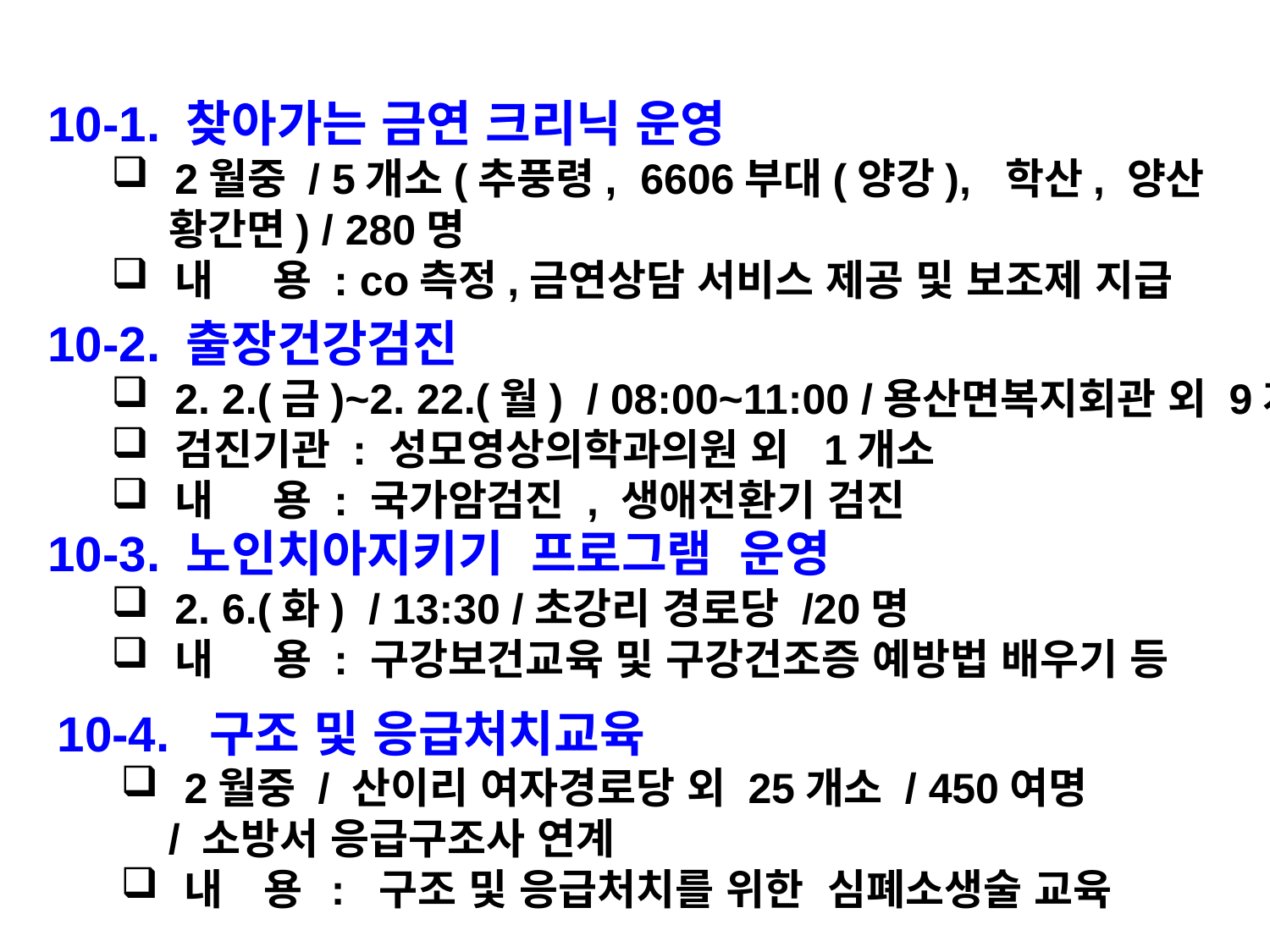

10-1. 찾아가는 금연 크리닉 운영
2월중 / 5개소(추풍령,  6606부대(양강),  학산, 양산
    황간면) / 280명
내     용 : co측정,금연상담 서비스 제공 및 보조제 지급

10-2. 출장건강검진
2. 2.(금)~2. 22.(월)  / 08:00~11:00 /용산면복지회관 외 9개소
검진기관 : 성모영상의학과의원 외  1개소
내     용 : 국가암검진 , 생애전환기 검진

10-3. 노인치아지키기  프로그램  운영
2. 6.(화)  / 13:30 /초강리 경로당 /20명
내     용 : 구강보건교육 및 구강건조증 예방법 배우기 등

10-4.  구조 및 응급처치교육
2월중 / 산이리 여자경로당 외 25개소 / 450여명
    / 소방서 응급구조사 연계
내        용  :  구조 및 응급처치를 위한  심폐소생술 교육